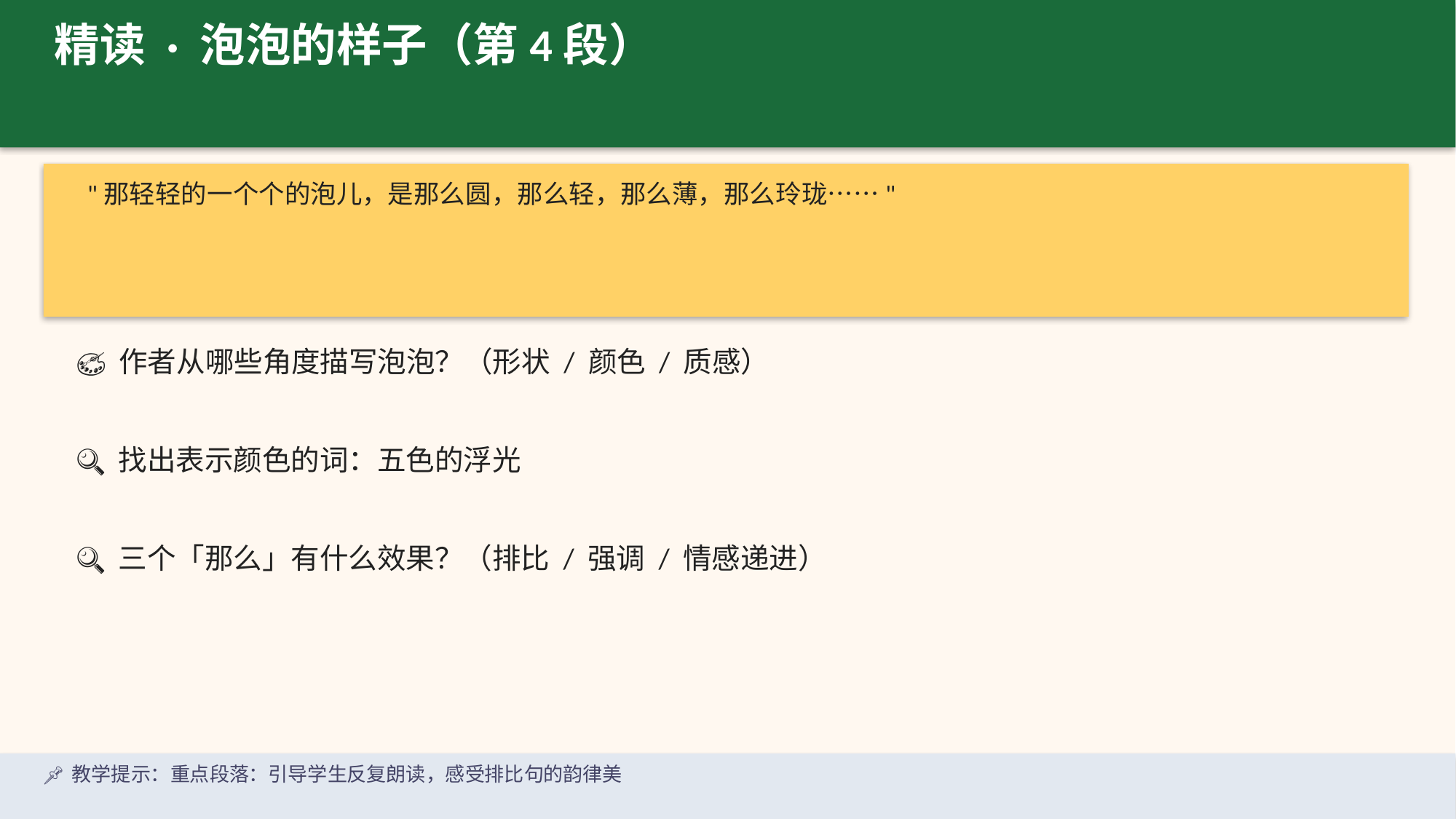

精读 · 泡泡的样子（第4段）

"那轻轻的一个个的泡儿，是那么圆，那么轻，那么薄，那么玲珑……"
🎨 作者从哪些角度描写泡泡？（形状 / 颜色 / 质感）
🔍 找出表示颜色的词：五色的浮光
🔍 三个「那么」有什么效果？（排比 / 强调 / 情感递进）

📌 教学提示：重点段落：引导学生反复朗读，感受排比句的韵律美